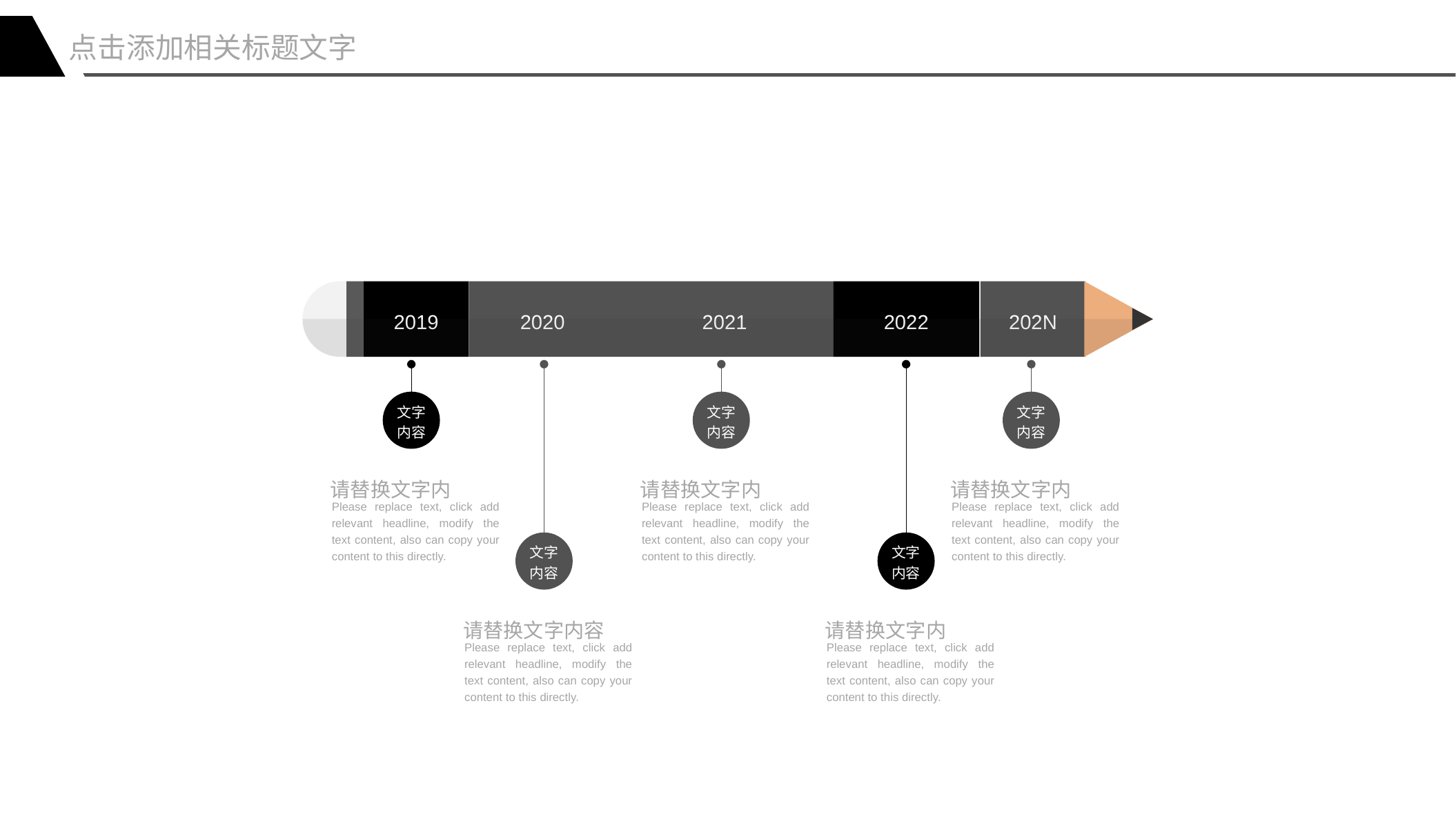

点击添加相关标题文字

2019

2020

2021

2022

202N

文字内容
文字内容
文字内容
文字内容
文字内容
请替换文字内
请替换文字内
请替换文字内
Please replace text, click add relevant headline, modify the text content, also can copy your content to this directly.
Please replace text, click add relevant headline, modify the text content, also can copy your content to this directly.
Please replace text, click add relevant headline, modify the text content, also can copy your content to this directly.
请替换文字内容
请替换文字内
Please replace text, click add relevant headline, modify the text content, also can copy your content to this directly.
Please replace text, click add relevant headline, modify the text content, also can copy your content to this directly.